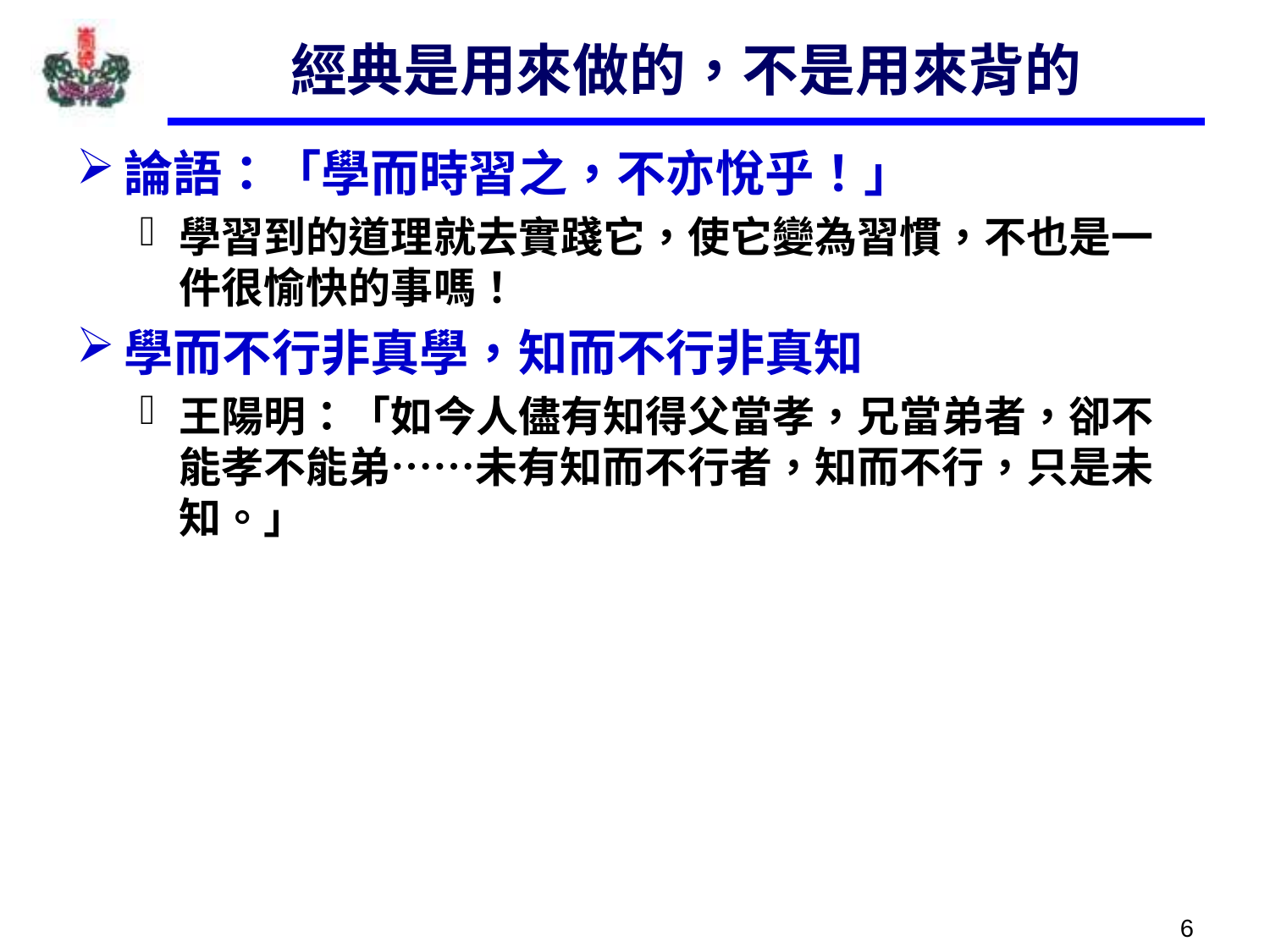

# 經典是用來做的，不是用來背的
論語：「學而時習之，不亦悅乎！」
學習到的道理就去實踐它，使它變為習慣，不也是一件很愉快的事嗎！
學而不行非真學，知而不行非真知
王陽明：「如今人儘有知得父當孝，兄當弟者，卻不能孝不能弟……未有知而不行者，知而不行，只是未知。」
6